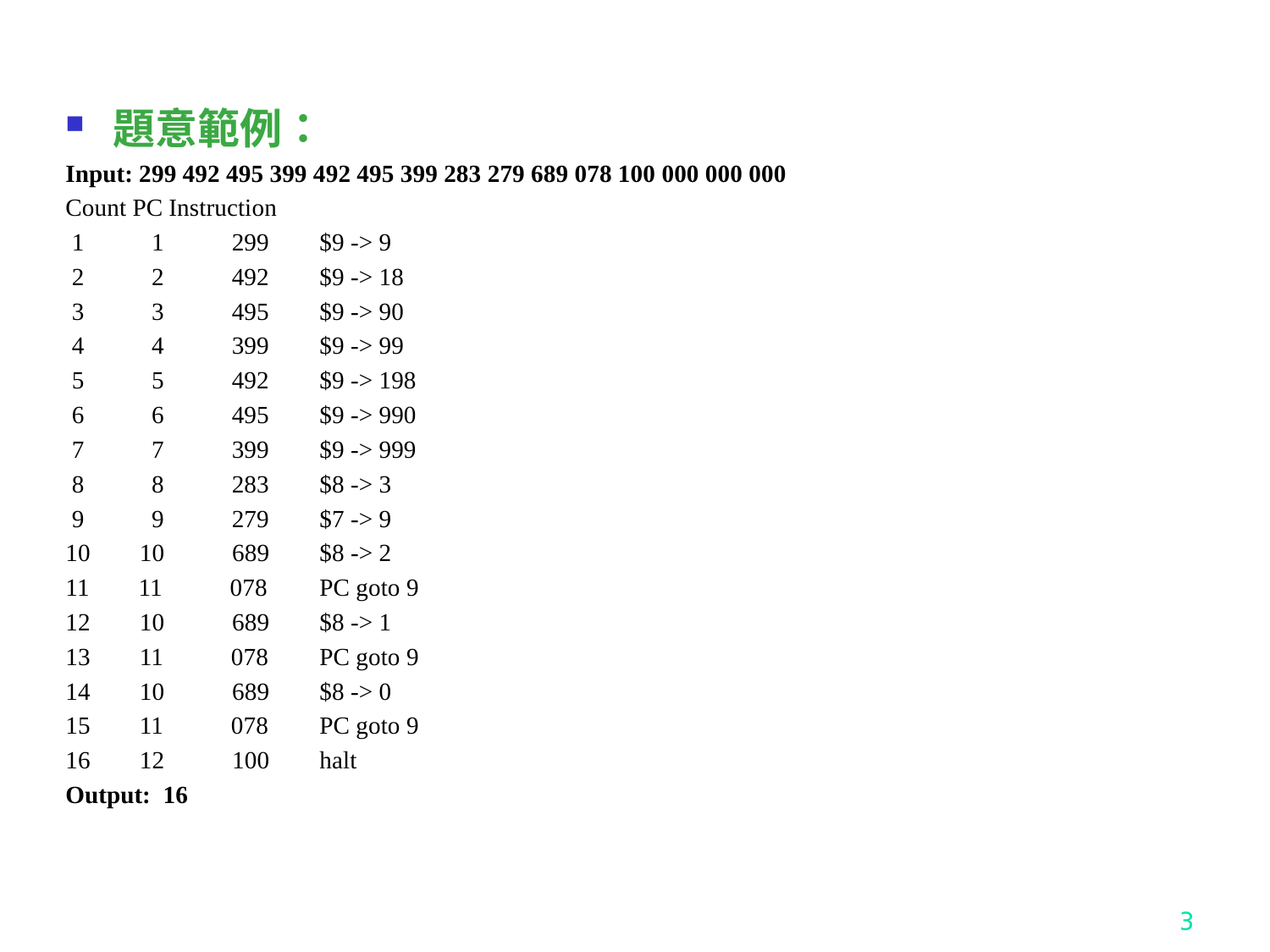

題意範例：
Input: 299 492 495 399 492 495 399 283 279 689 078 100 000 000 000
Count PC Instruction
 1           1           299 	$9 -> 9
 2           2           492 	$9 -> 18
 3           3           495 	$9 -> 90
 4           4           399 	$9 -> 99
 5           5           492	$9 -> 198
 6           6           495 	$9 -> 990
 7           7           399	$9 -> 999
 8           8           283 	$8 -> 3
 9           9           279 	$7 -> 9
10        10           689 	$8 -> 2
11        11           078 	PC goto 9
12        10           689 	$8 -> 1
13        11           078 	PC goto 9
14        10           689 	$8 -> 0
15        11           078 	PC goto 9
16        12           100	halt
Output:  16

3